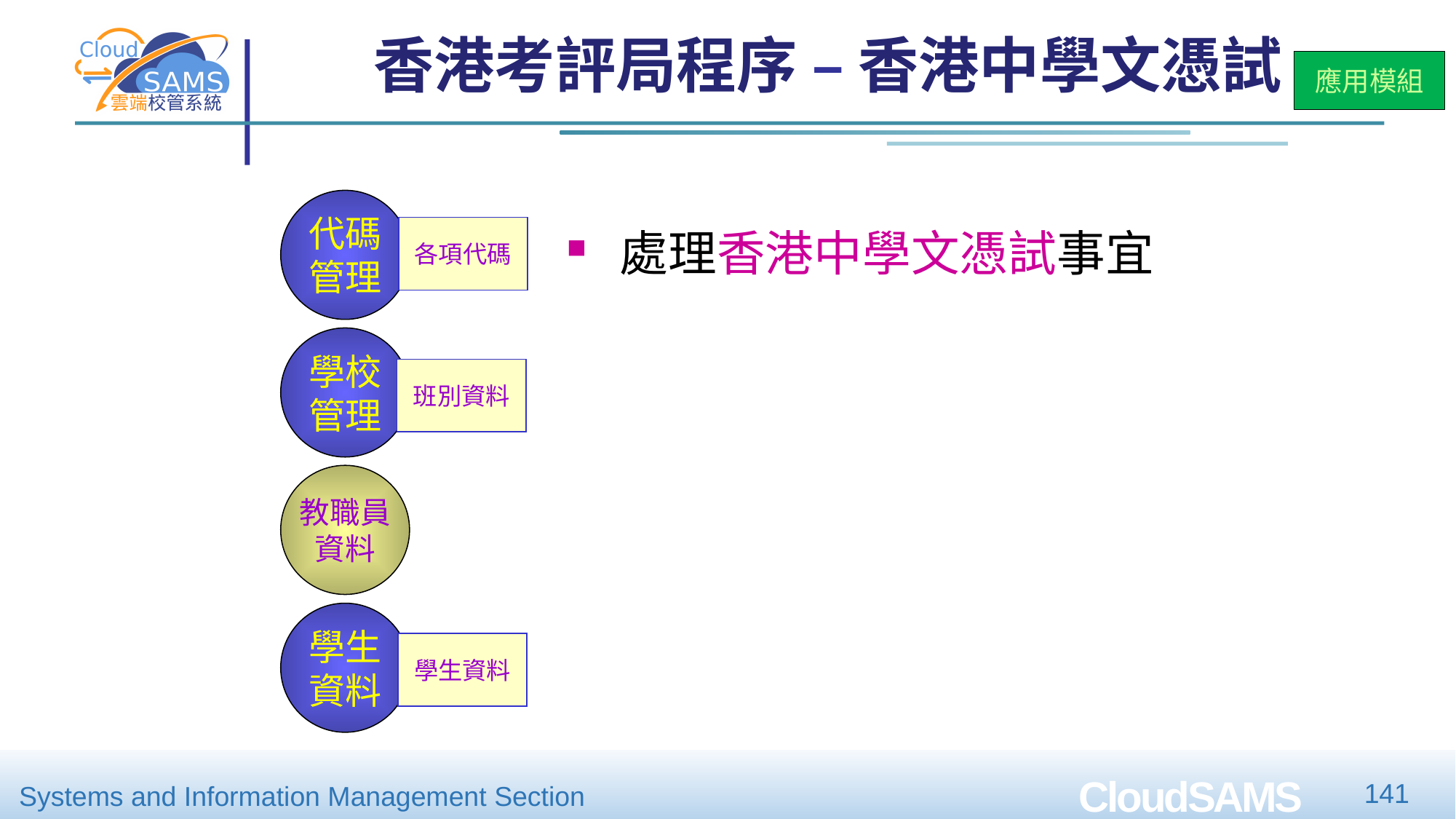

香港考評局程序 – 香港中學文憑試
應用模組
代碼
管理
各項代碼
學校
管理
班別資料
教職員
資料
學生
資料
學生資料
處理香港中學文憑試事宜
141